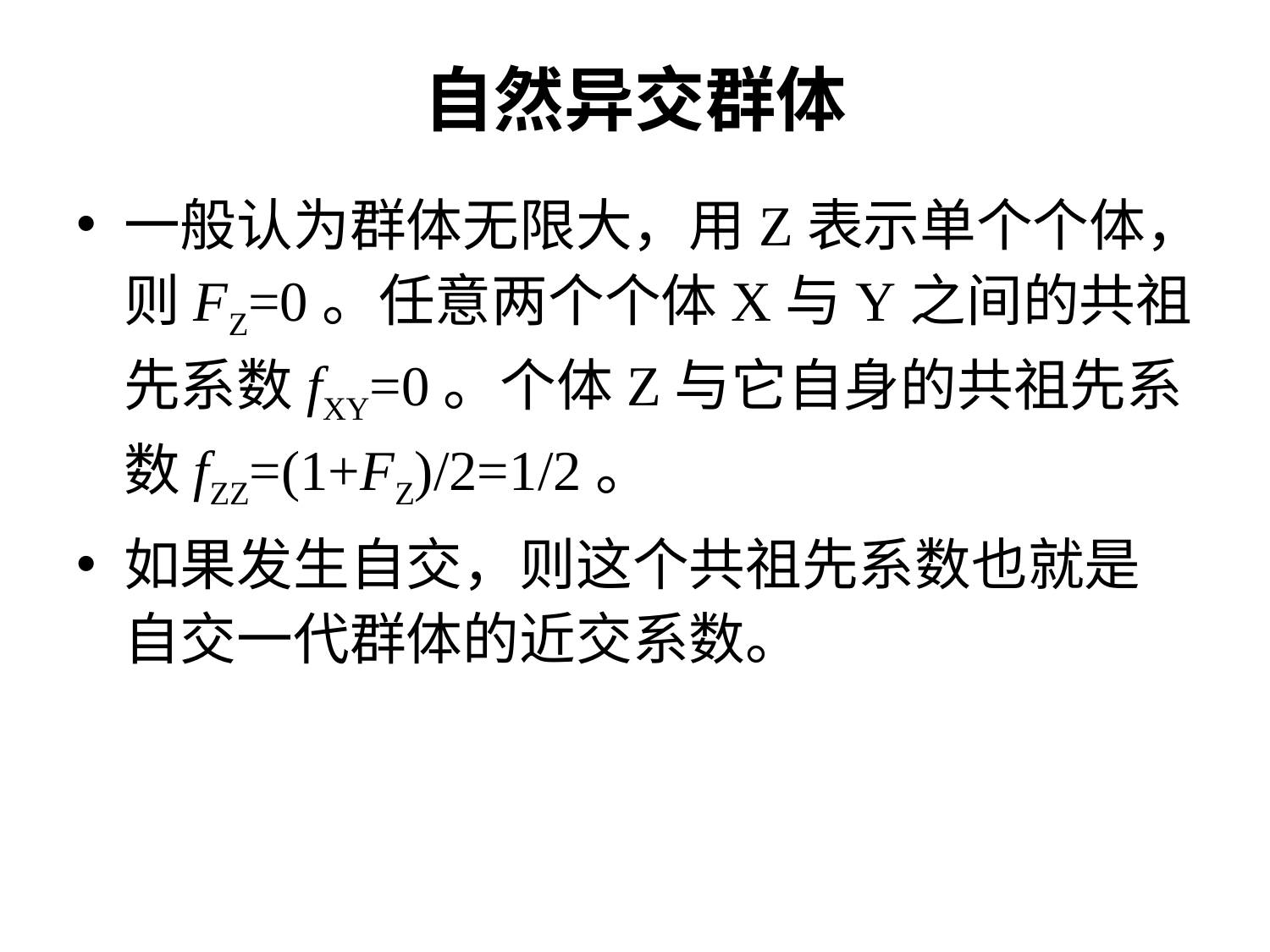

# 自然异交群体
一般认为群体无限大，用Z表示单个个体，则FZ=0。任意两个个体X与Y之间的共祖先系数fXY=0。个体Z与它自身的共祖先系数fZZ=(1+FZ)/2=1/2。
如果发生自交，则这个共祖先系数也就是自交一代群体的近交系数。